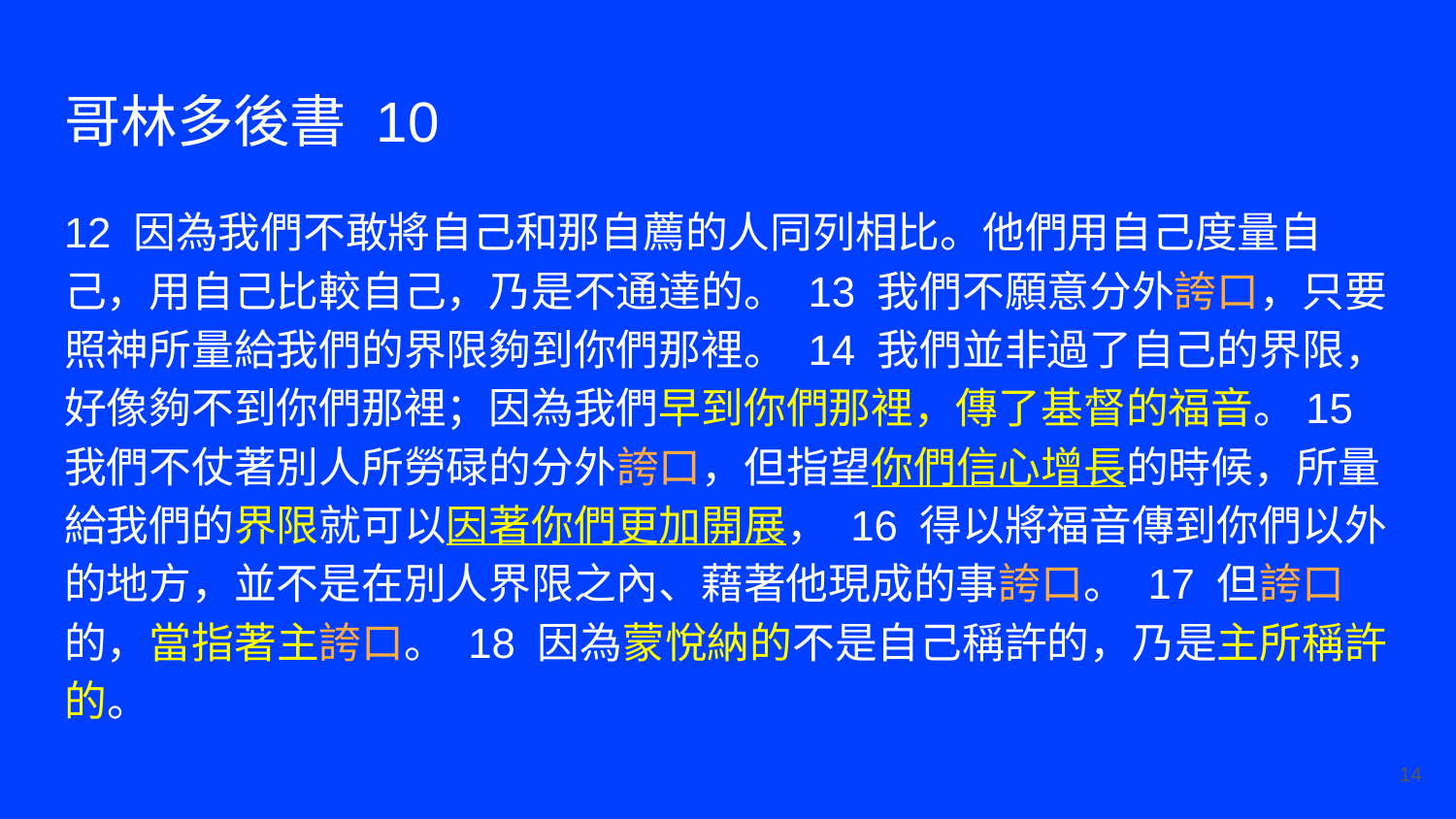

# 哥林多後書 10
12 因為我們不敢將自己和那自薦的人同列相比。他們用自己度量自己，用自己比較自己，乃是不通達的。 13 我們不願意分外誇口，只要照神所量給我們的界限夠到你們那裡。 14 我們並非過了自己的界限，好像夠不到你們那裡；因為我們早到你們那裡，傳了基督的福音。15 我們不仗著別人所勞碌的分外誇口，但指望你們信心增長的時候，所量給我們的界限就可以因著你們更加開展， 16 得以將福音傳到你們以外的地方，並不是在別人界限之內、藉著他現成的事誇口。 17 但誇口的，當指著主誇口。 18 因為蒙悅納的不是自己稱許的，乃是主所稱許的。
14